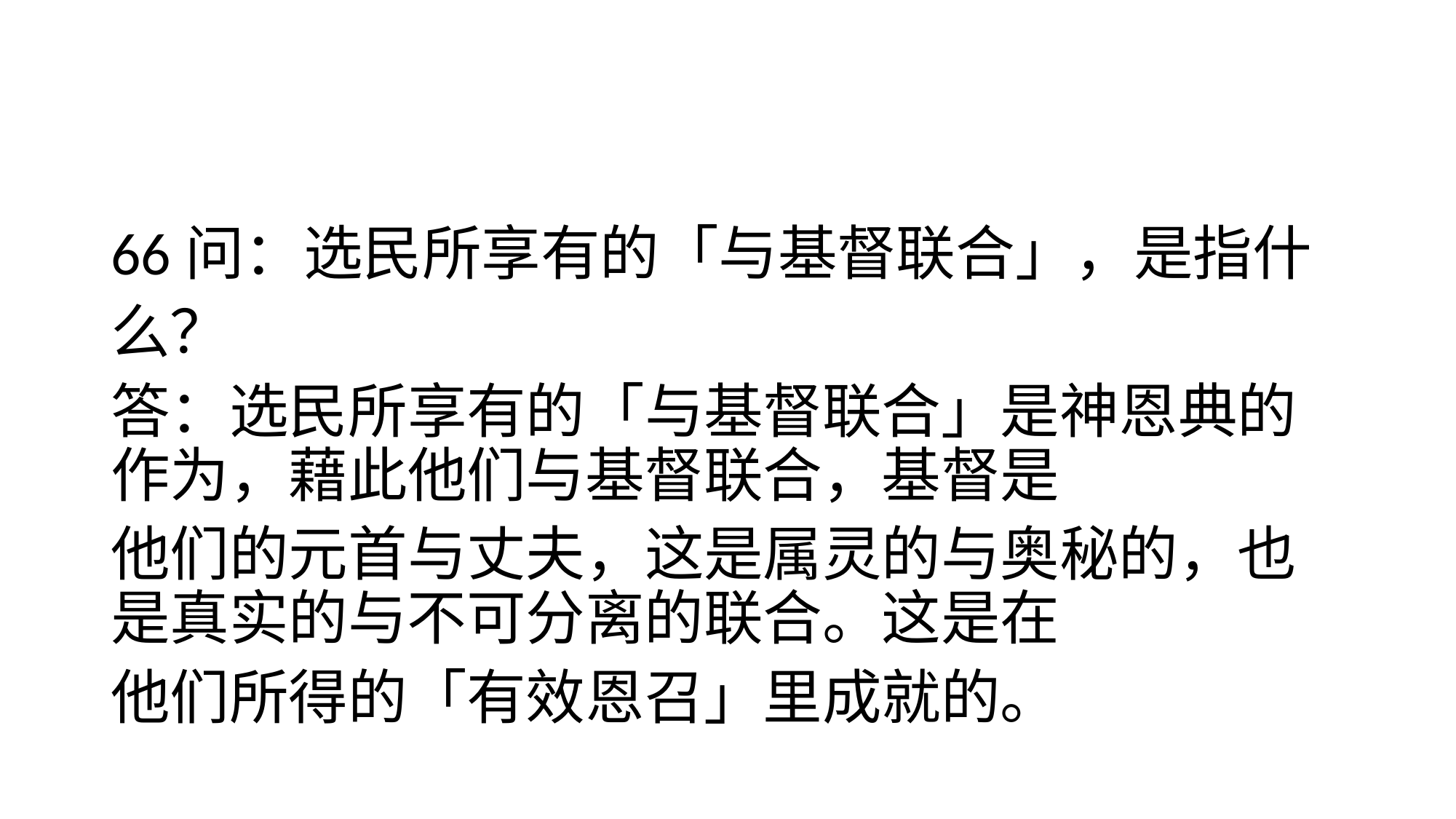

#
66问：选民所享有的「与基督联合」，是指什
么？
答：选民所享有的「与基督联合」是神恩典的作为，藉此他们与基督联合，基督是
他们的元首与丈夫，这是属灵的与奥秘的，也是真实的与不可分离的联合。这是在
他们所得的「有效恩召」里成就的。